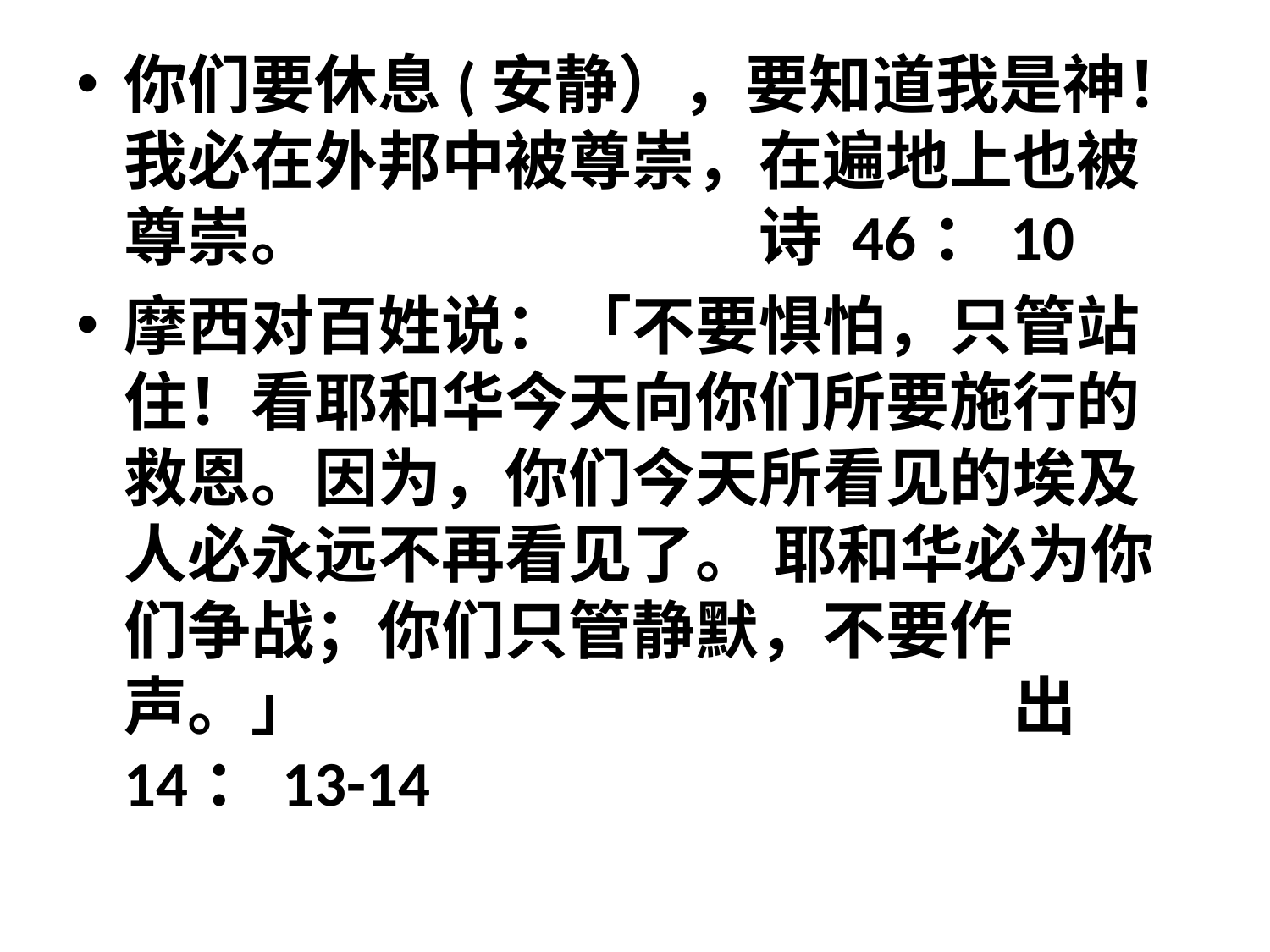

你们要休息(安静），要知道我是神！我必在外邦中被尊崇，在遍地上也被尊崇。				诗 46：10
摩西对百姓说：「不要惧怕，只管站住！看耶和华今天向你们所要施行的救恩。因为，你们今天所看见的埃及人必永远不再看见了。 耶和华必为你们争战；你们只管静默，不要作声。」						出 14：13-14